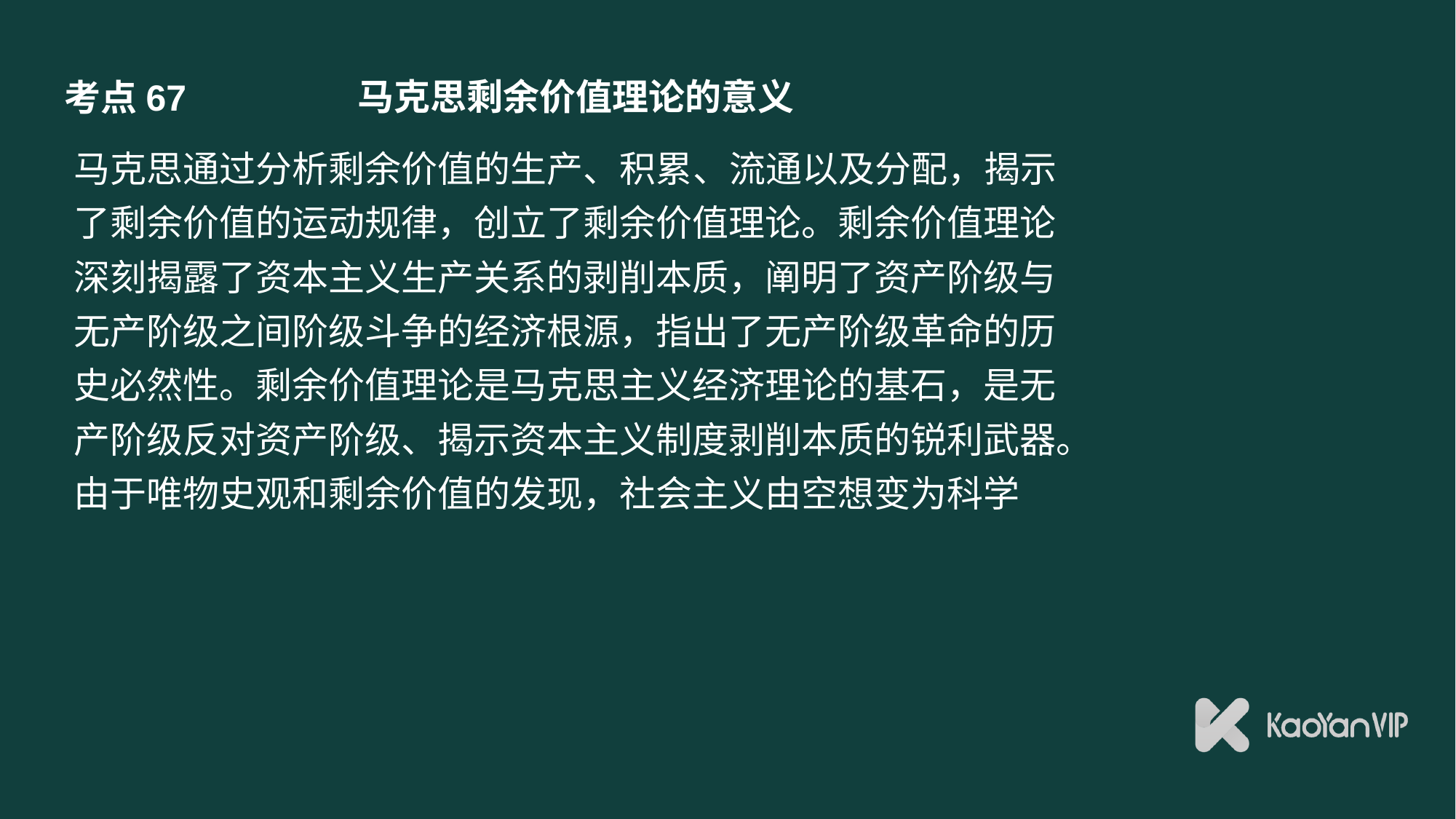

# 马克思剩余价值理论的意义
考点67
马克思通过分析剩余价值的生产、积累、流通以及分配，揭示了剩余价值的运动规律，创立了剩余价值理论。剩余价值理论深刻揭露了资本主义生产关系的剥削本质，阐明了资产阶级与无产阶级之间阶级斗争的经济根源，指出了无产阶级革命的历史必然性。剩余价值理论是马克思主义经济理论的基石，是无产阶级反对资产阶级、揭示资本主义制度剥削本质的锐利武器。由于唯物史观和剩余价值的发现，社会主义由空想变为科学